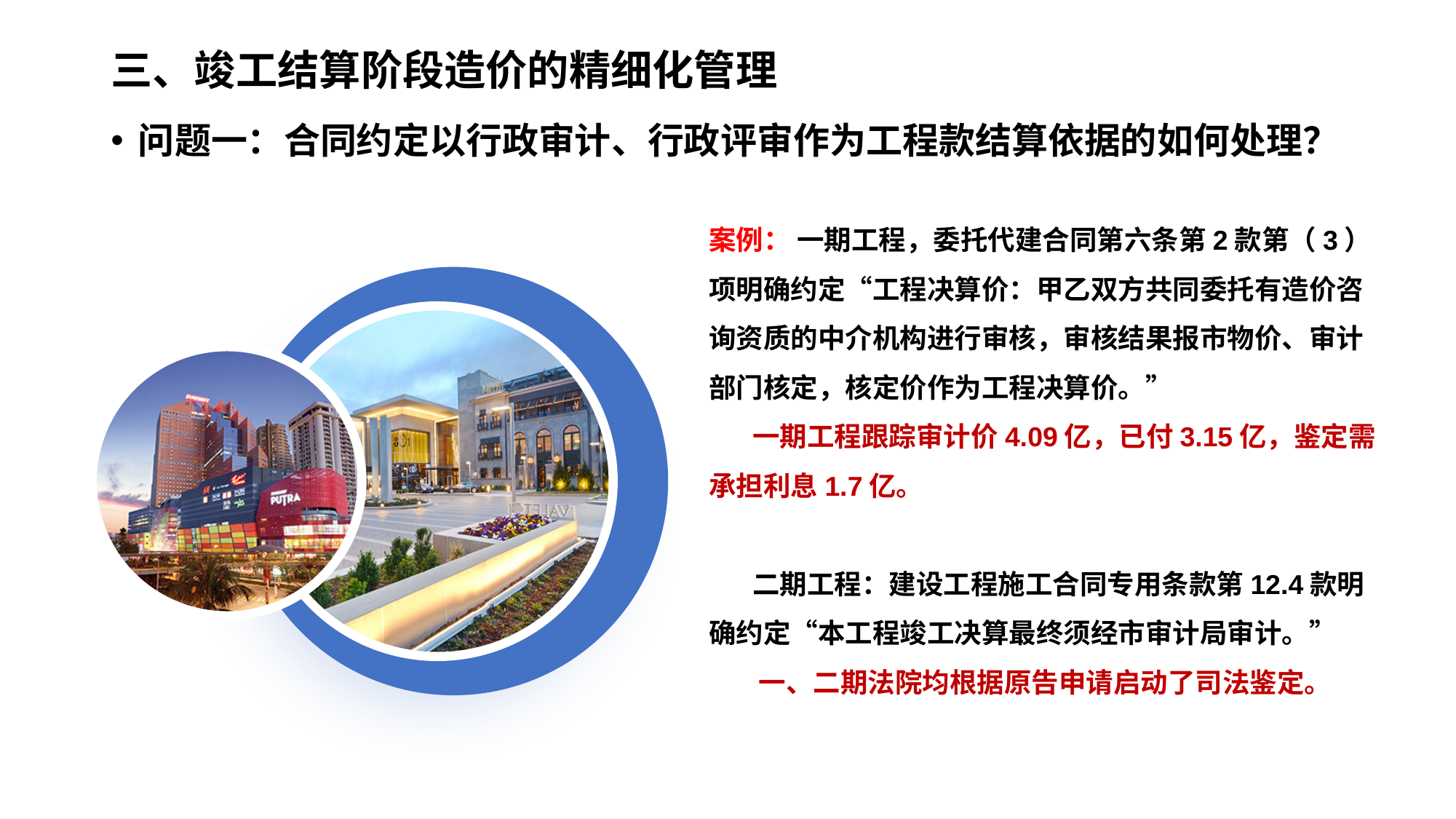

# 三、竣工结算阶段造价的精细化管理
问题一：合同约定以行政审计、行政评审作为工程款结算依据的如何处理？

案例： 一期工程，委托代建合同第六条第2款第（3）项明确约定“工程决算价：甲乙双方共同委托有造价咨询资质的中介机构进行审核，审核结果报市物价、审计部门核定，核定价作为工程决算价。”
      一期工程跟踪审计价4.09亿，已付3.15亿，鉴定需承担利息1.7亿。

      二期工程：建设工程施工合同专用条款第12.4款明确约定“本工程竣工决算最终须经市审计局审计。”
       一、二期法院均根据原告申请启动了司法鉴定。